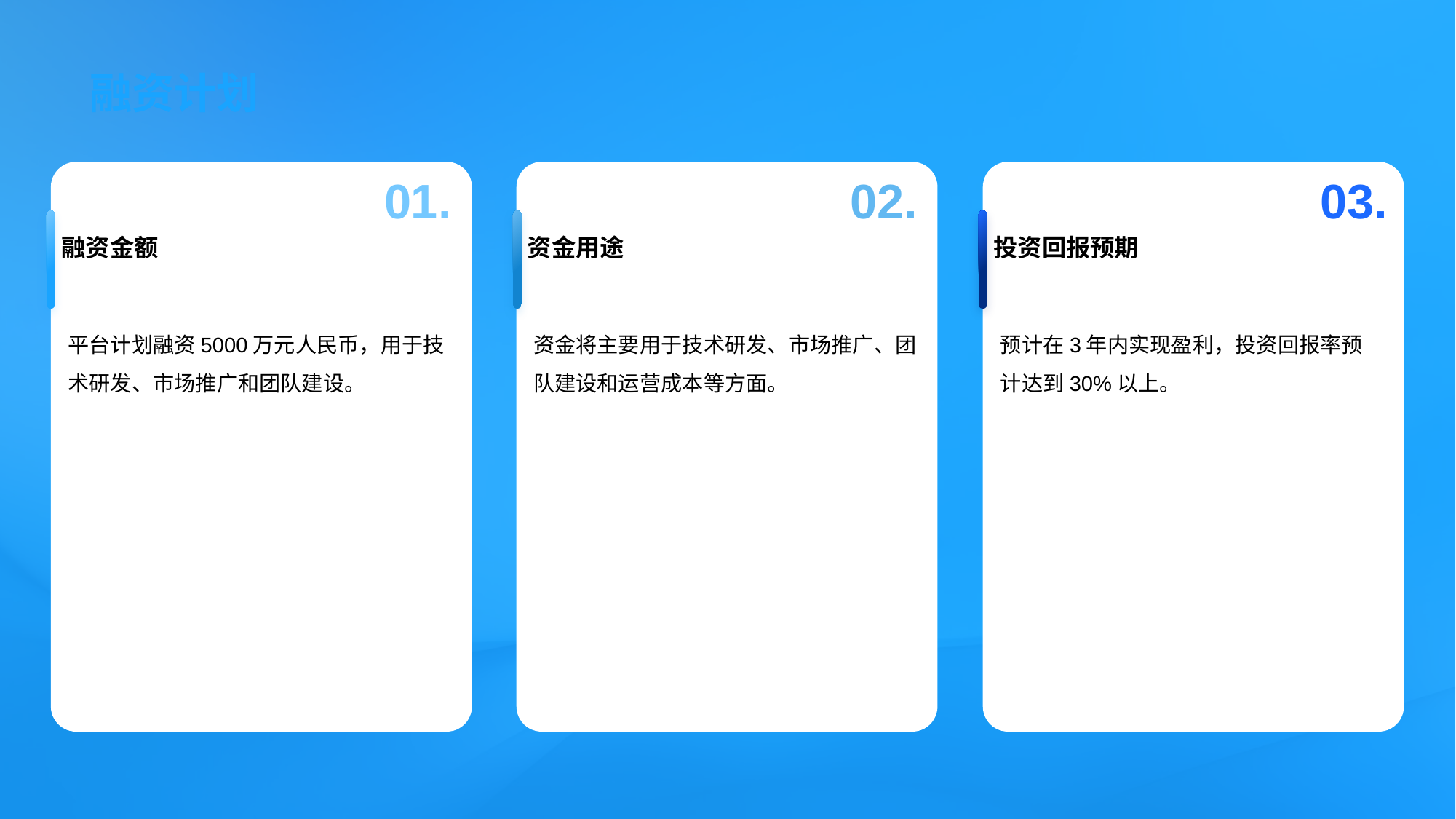

# 融资计划

01.
02.
03.

融资金额
资金用途
投资回报预期
平台计划融资5000万元人民币，用于技术研发、市场推广和团队建设。
资金将主要用于技术研发、市场推广、团队建设和运营成本等方面。
预计在3年内实现盈利，投资回报率预计达到30%以上。